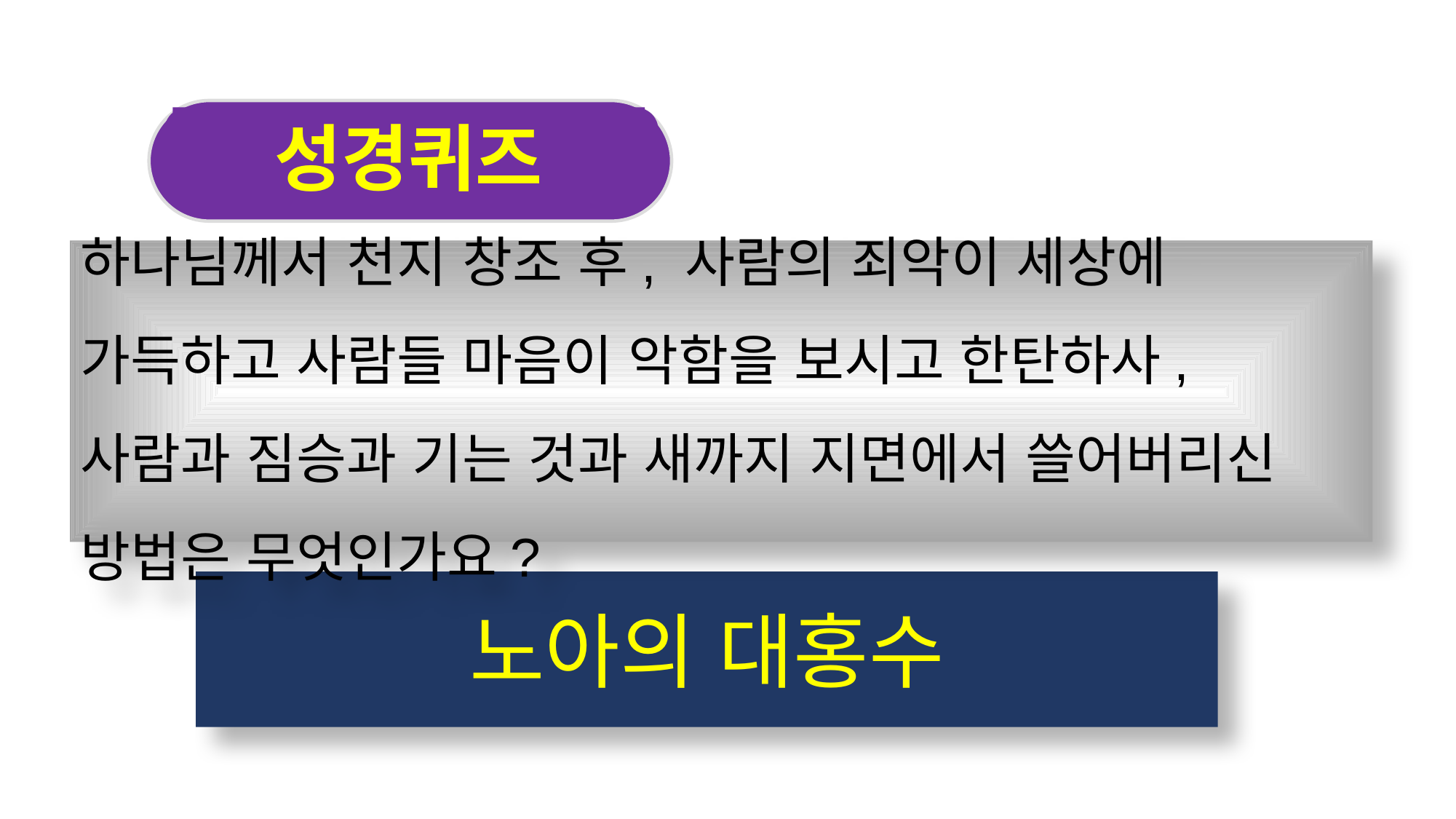

성경퀴즈
하나님께서 천지 창조 후, 사람의 죄악이 세상에 가득하고 사람들 마음이 악함을 보시고 한탄하사, 사람과 짐승과 기는 것과 새까지 지면에서 쓸어버리신 방법은 무엇인가요?
노아의 대홍수